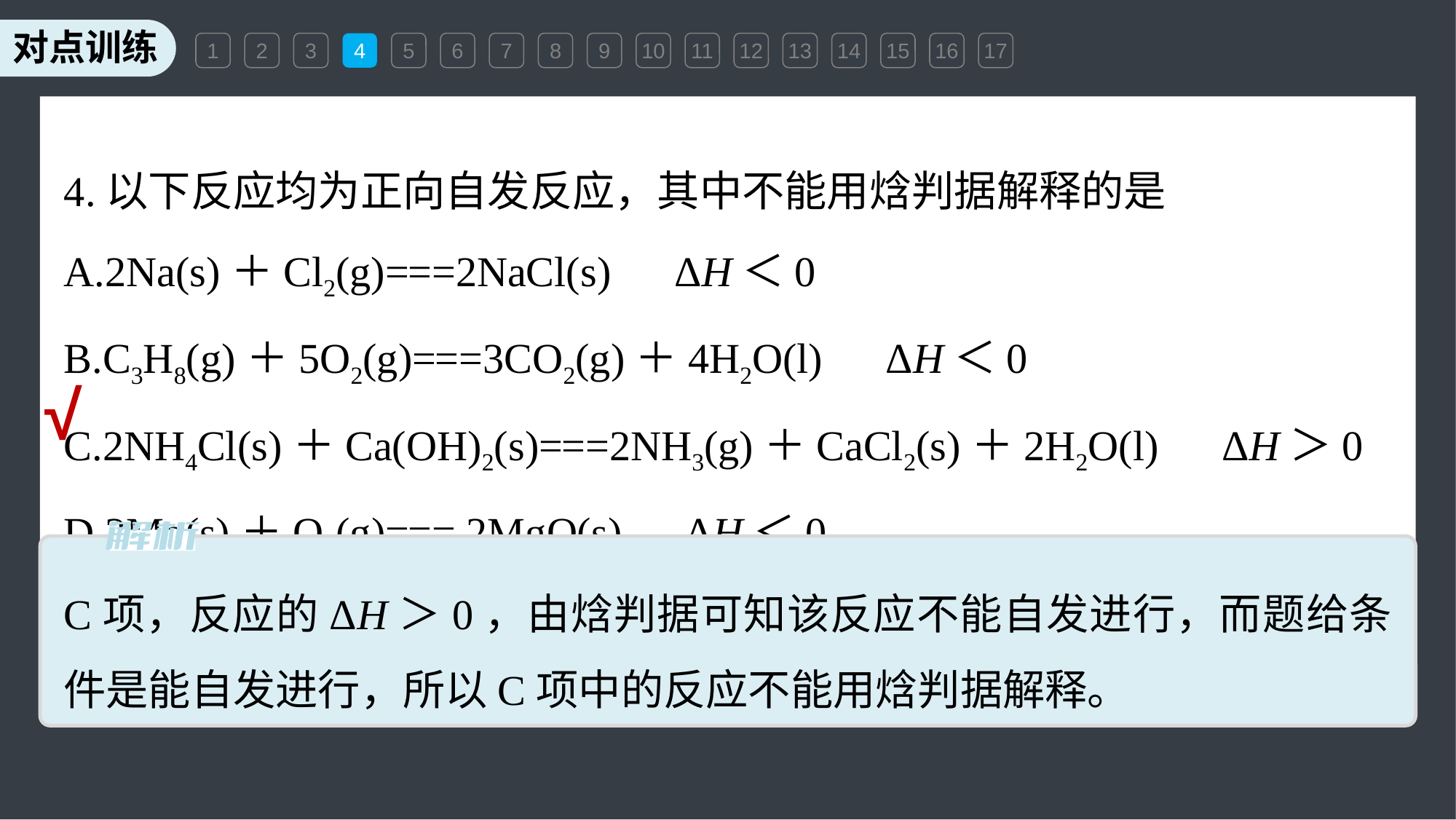

1
2
3
4
5
6
7
8
9
10
11
12
13
14
15
16
17
4.以下反应均为正向自发反应，其中不能用焓判据解释的是
A.2Na(s)＋Cl2(g)===2NaCl(s)　ΔH＜0
B.C3H8(g)＋5O2(g)===3CO2(g)＋4H2O(l)　ΔH＜0
C.2NH4Cl(s)＋Ca(OH)2(s)===2NH3(g)＋CaCl2(s)＋2H2O(l)　ΔH＞0
D.2Mg(s)＋O2(g)=== 2MgO(s)　ΔH＜0
√

C项，反应的ΔH＞0，由焓判据可知该反应不能自发进行，而题给条件是能自发进行，所以C项中的反应不能用焓判据解释。